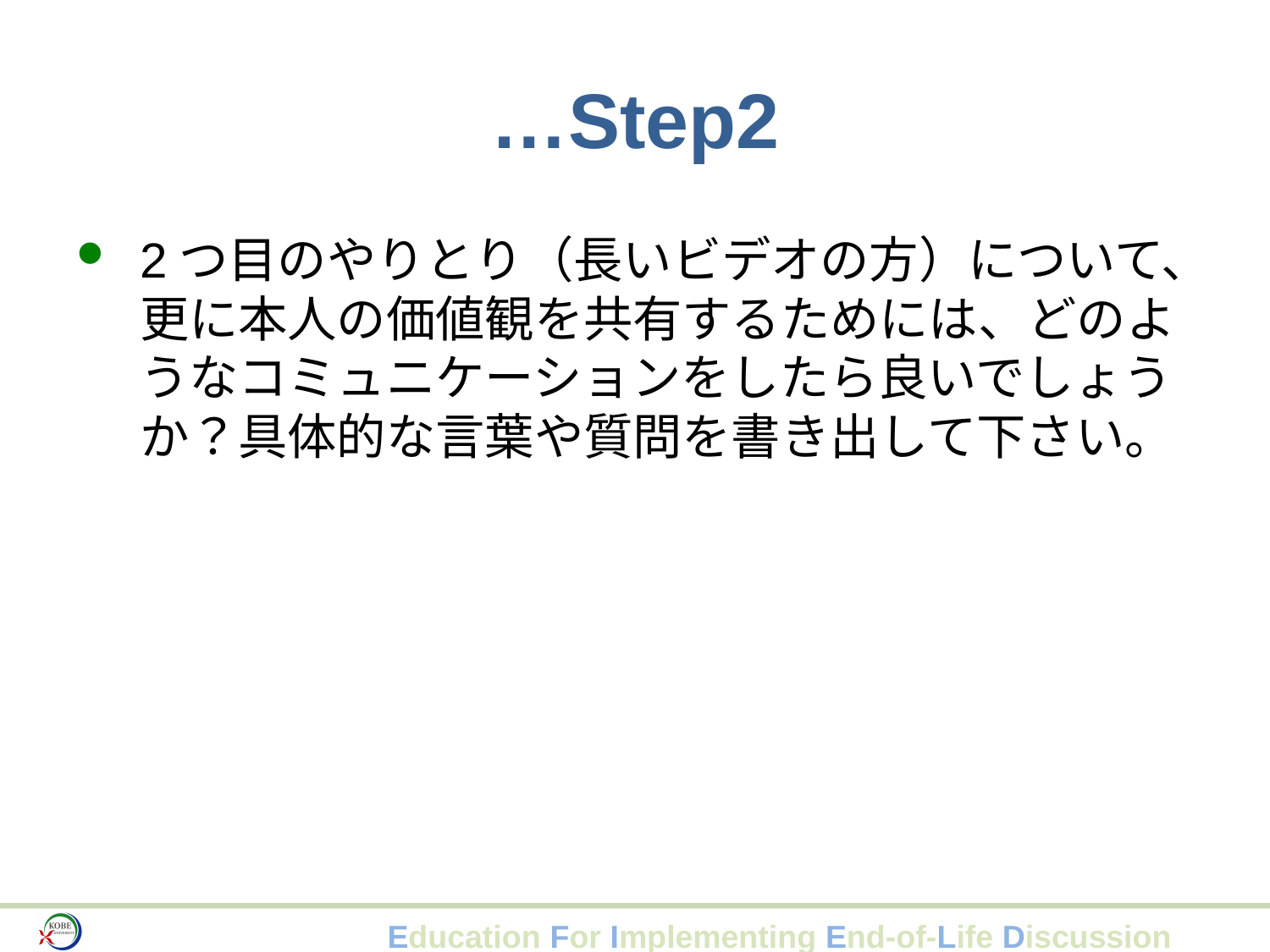

# …Step2
2つ目のやりとり（長いビデオの方）について、更に本人の価値観を共有するためには、どのようなコミュニケーションをしたら良いでしょうか？具体的な言葉や質問を書き出して下さい。